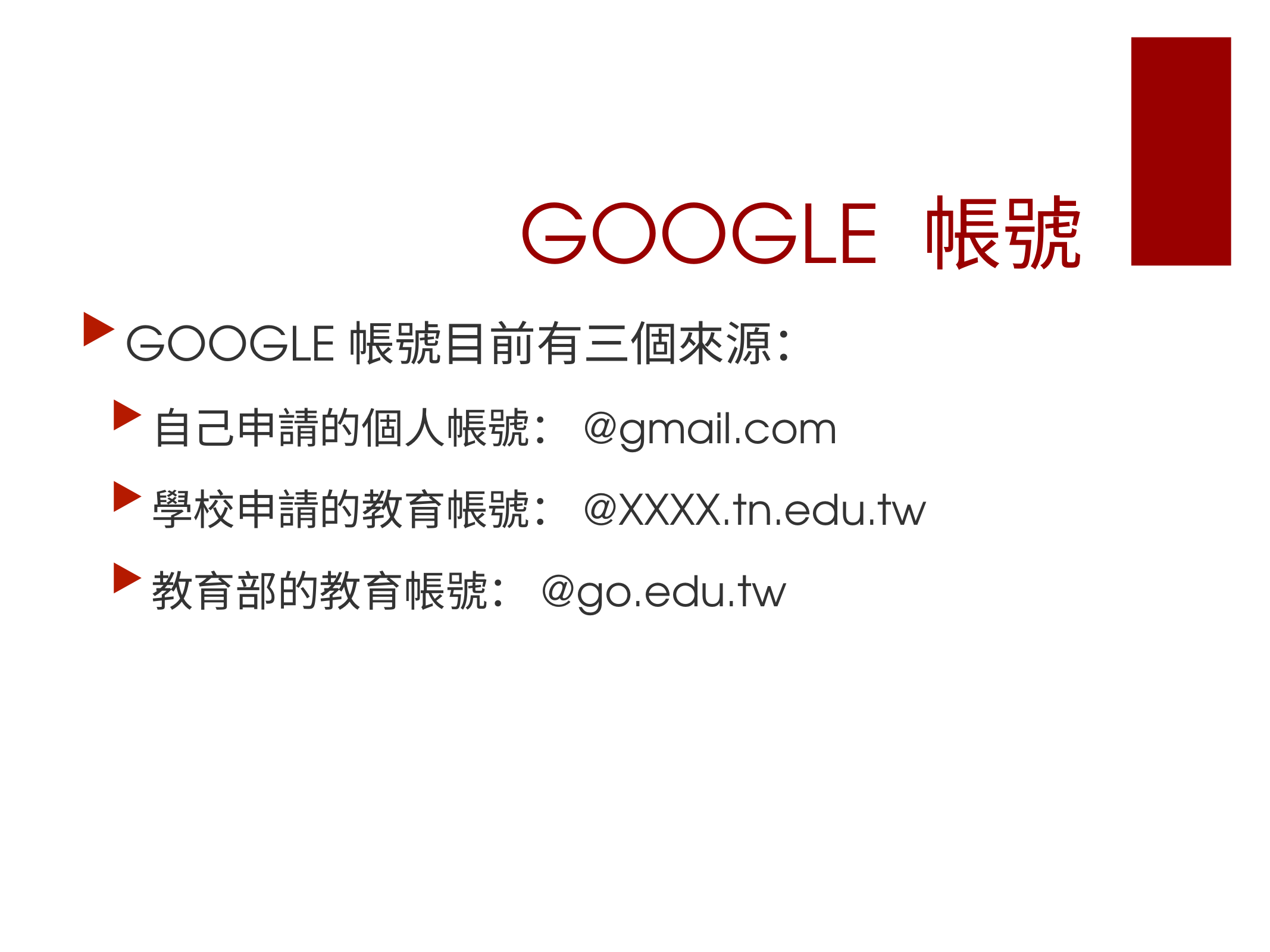

# GOOGLE 帳號
GOOGLE帳號目前有三個來源：
自己申請的個人帳號：@gmail.com
學校申請的教育帳號：@XXXX.tn.edu.tw
教育部的教育帳號：@go.edu.tw